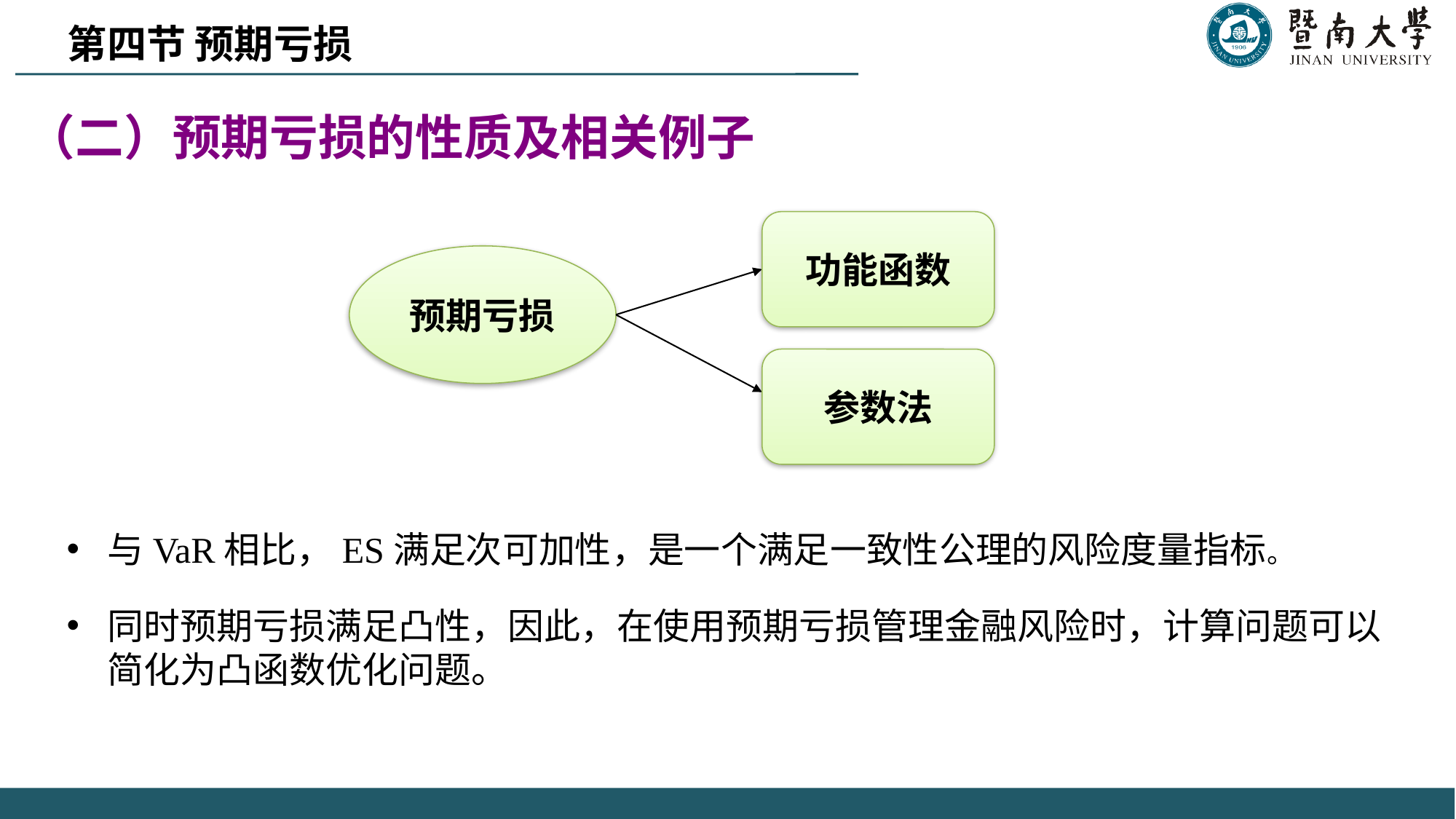

第四节 预期亏损
（二）预期亏损的性质及相关例子
功能函数
预期亏损
参数法
与VaR相比，ES满足次可加性，是一个满足一致性公理的风险度量指标。

同时预期亏损满足凸性，因此，在使用预期亏损管理金融风险时，计算问题可以简化为凸函数优化问题。